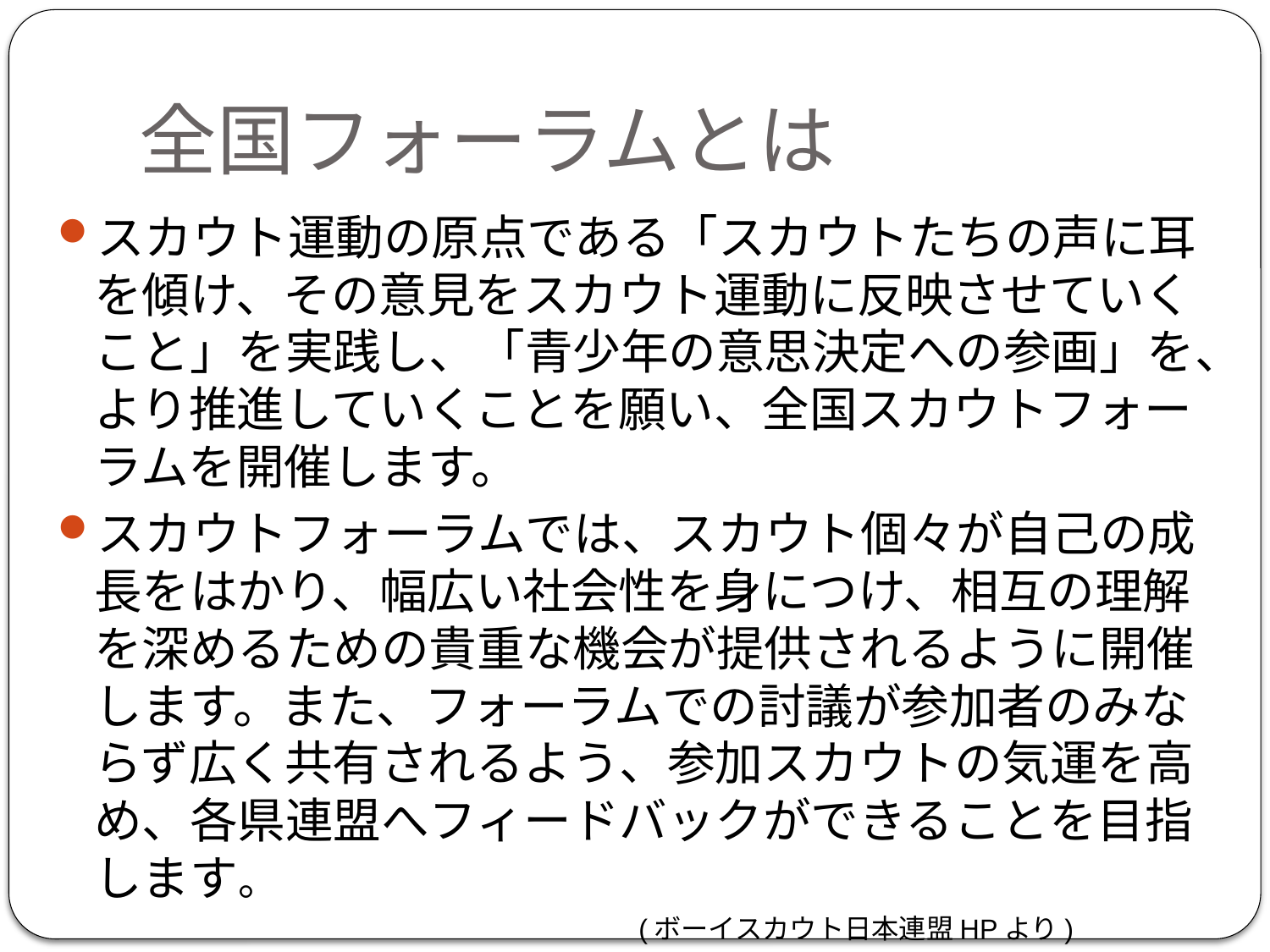

# 全国フォーラムとは
スカウト運動の原点である「スカウトたちの声に耳を傾け、その意見をスカウト運動に反映させていくこと」を実践し、「青少年の意思決定への参画」を、より推進していくことを願い、全国スカウトフォーラムを開催します。
スカウトフォーラムでは、スカウト個々が自己の成長をはかり、幅広い社会性を身につけ、相互の理解を深めるための貴重な機会が提供されるように開催します。また、フォーラムでの討議が参加者のみならず広く共有されるよう、参加スカウトの気運を高め、各県連盟へフィードバックができることを目指します。
　　　　　　　　　　(ボーイスカウト日本連盟HPより)